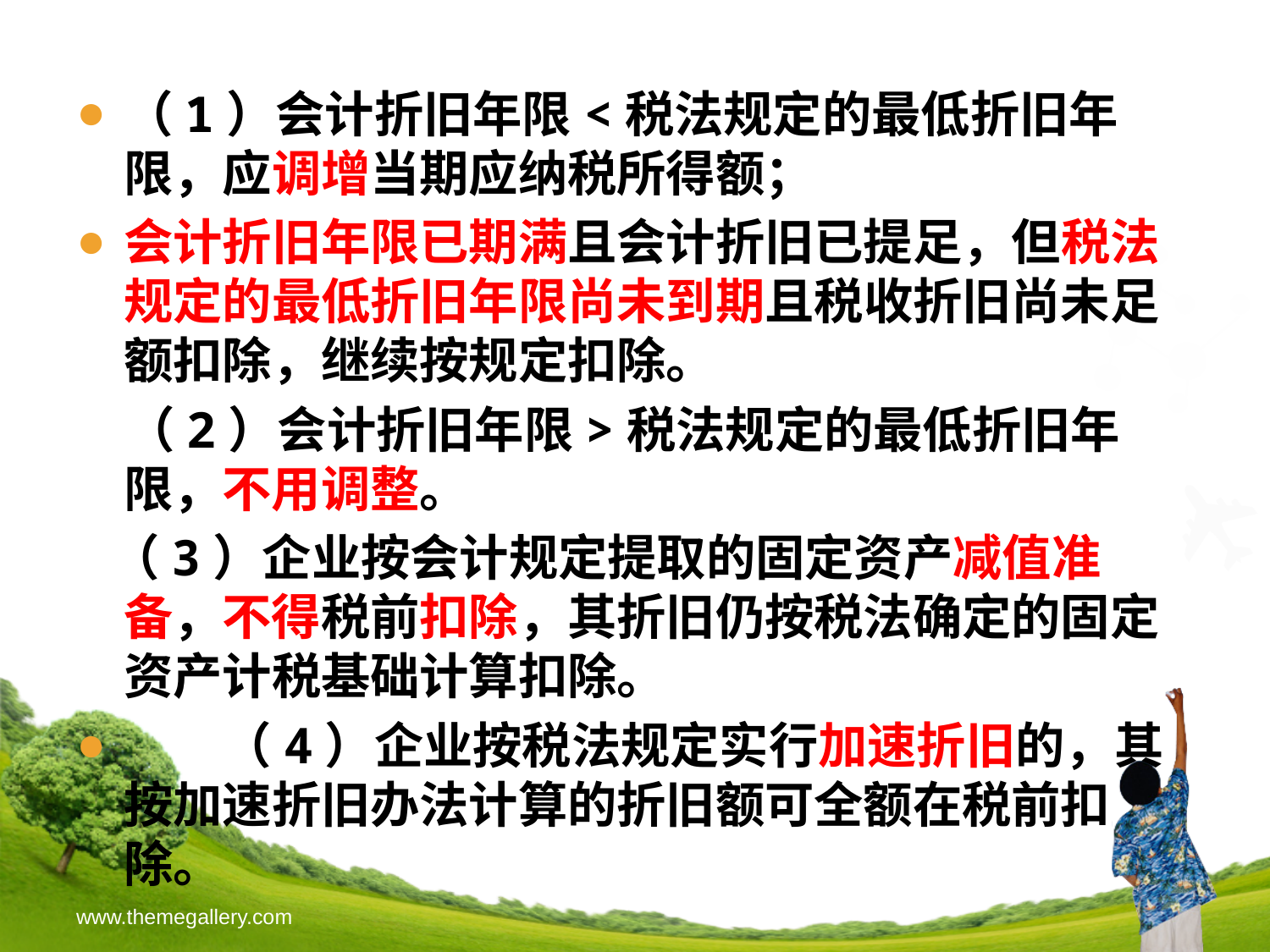

（1）会计折旧年限<税法规定的最低折旧年限，应调增当期应纳税所得额；
会计折旧年限已期满且会计折旧已提足，但税法规定的最低折旧年限尚未到期且税收折旧尚未足额扣除，继续按规定扣除。
　（2）会计折旧年限>税法规定的最低折旧年限，不用调整。
  （3）企业按会计规定提取的固定资产减值准备，不得税前扣除，其折旧仍按税法确定的固定资产计税基础计算扣除。
　　（4）企业按税法规定实行加速折旧的，其按加速折旧办法计算的折旧额可全额在税前扣除。

www.themegallery.com